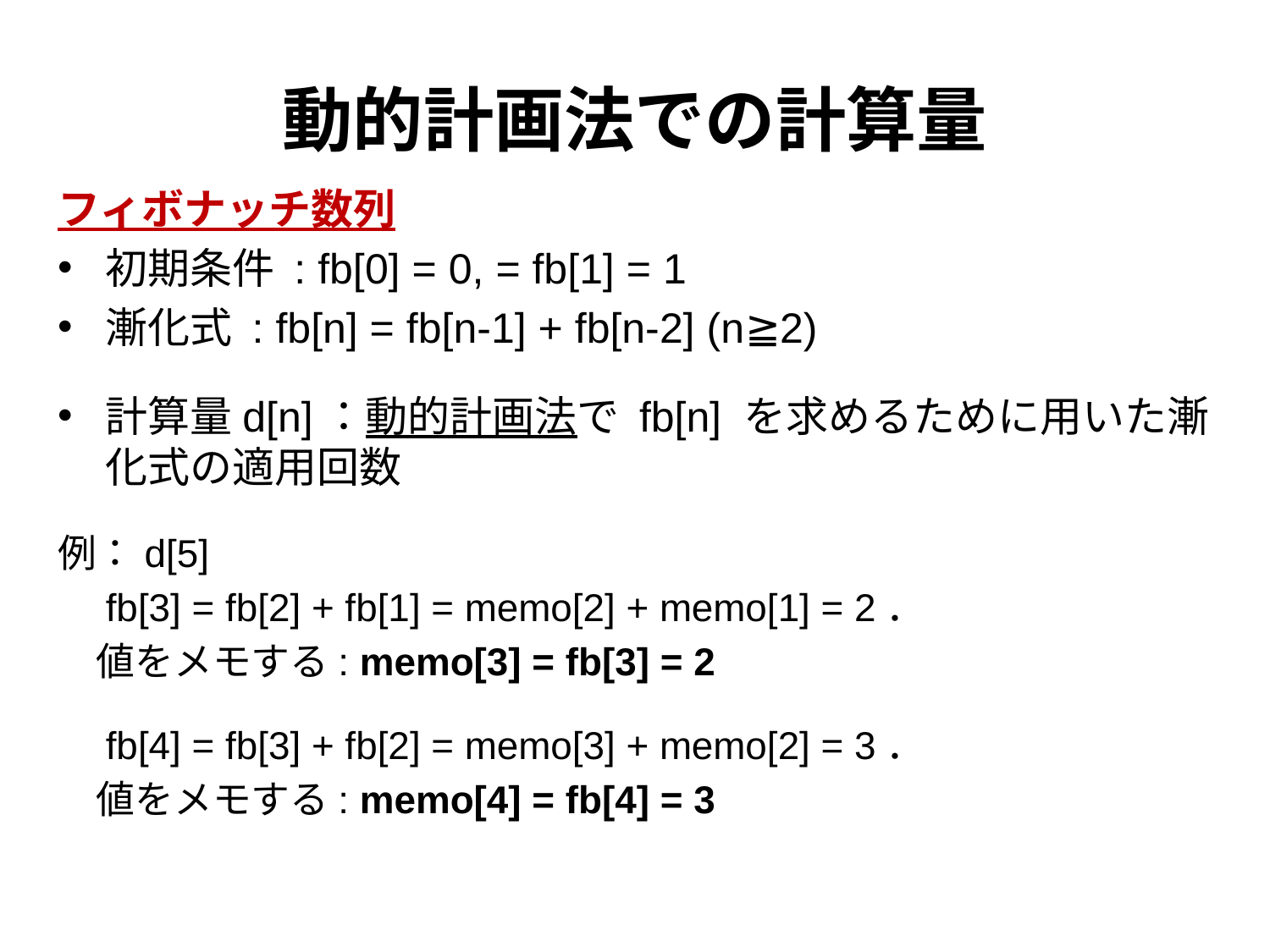

# 動的計画法での計算量
フィボナッチ数列
初期条件 : fb[0] = 0, = fb[1] = 1
漸化式 : fb[n] = fb[n-1] + fb[n-2] (n≧2)

計算量d[n]：動的計画法で fb[n] を求めるために用いた漸化式の適用回数

例：d[5]
　fb[3] = fb[2] + fb[1] = memo[2] + memo[1] = 2．
　値をメモする: memo[3] = fb[3] = 2

　fb[4] = fb[3] + fb[2] = memo[3] + memo[2] = 3．
　値をメモする: memo[4] = fb[4] = 3